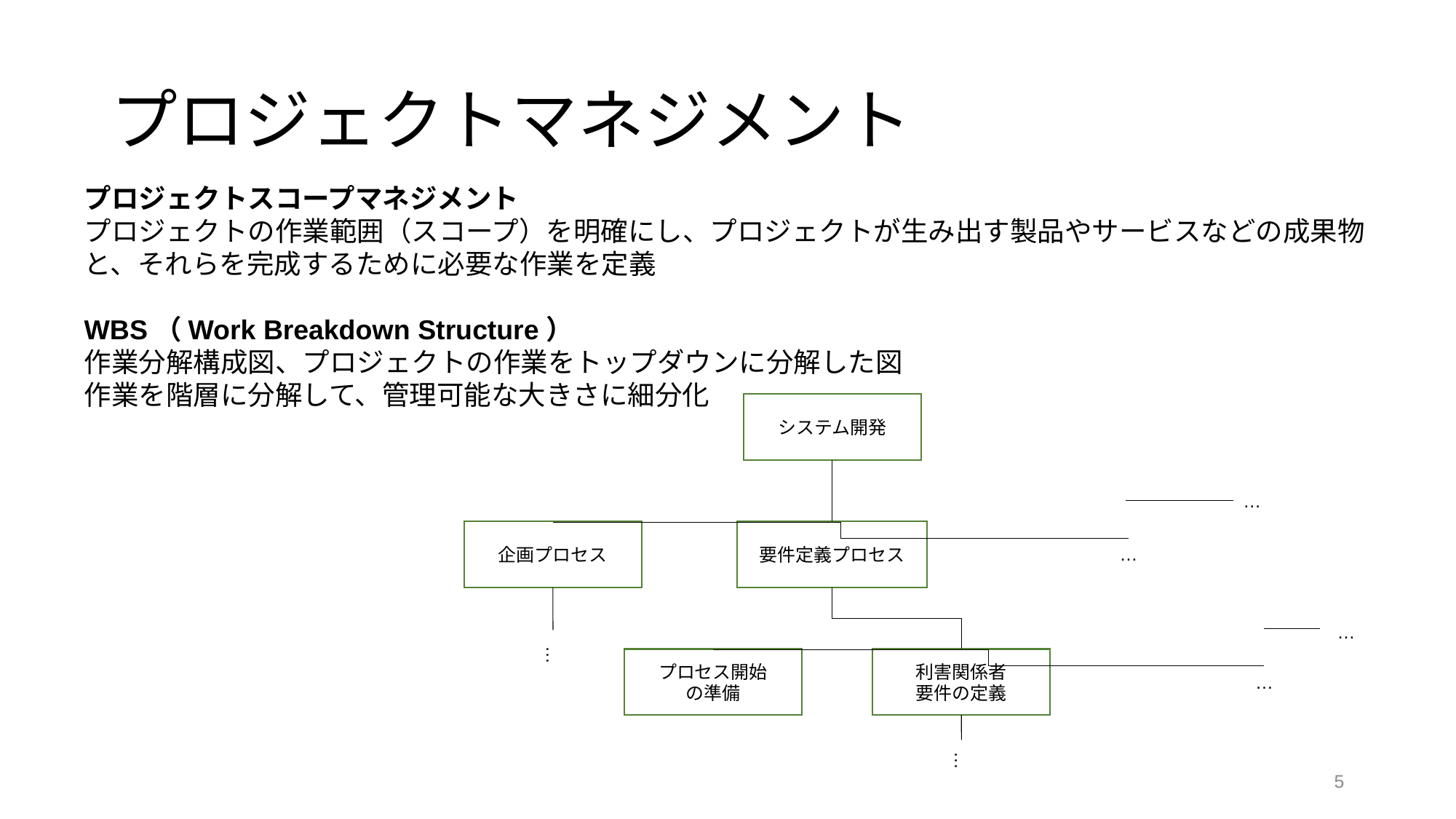

# プロジェクトマネジメント
プロジェクトスコープマネジメント
プロジェクトの作業範囲（スコープ）を明確にし、プロジェクトが生み出す製品やサービスなどの成果物と、それらを完成するために必要な作業を定義

WBS（Work Breakdown Structure）
作業分解構成図、プロジェクトの作業をトップダウンに分解した図
作業を階層に分解して、管理可能な大きさに細分化

システム開発
…
企画プロセス
要件定義プロセス
…
…
…
プロセス開始
の準備
利害関係者
要件の定義
…
…
5